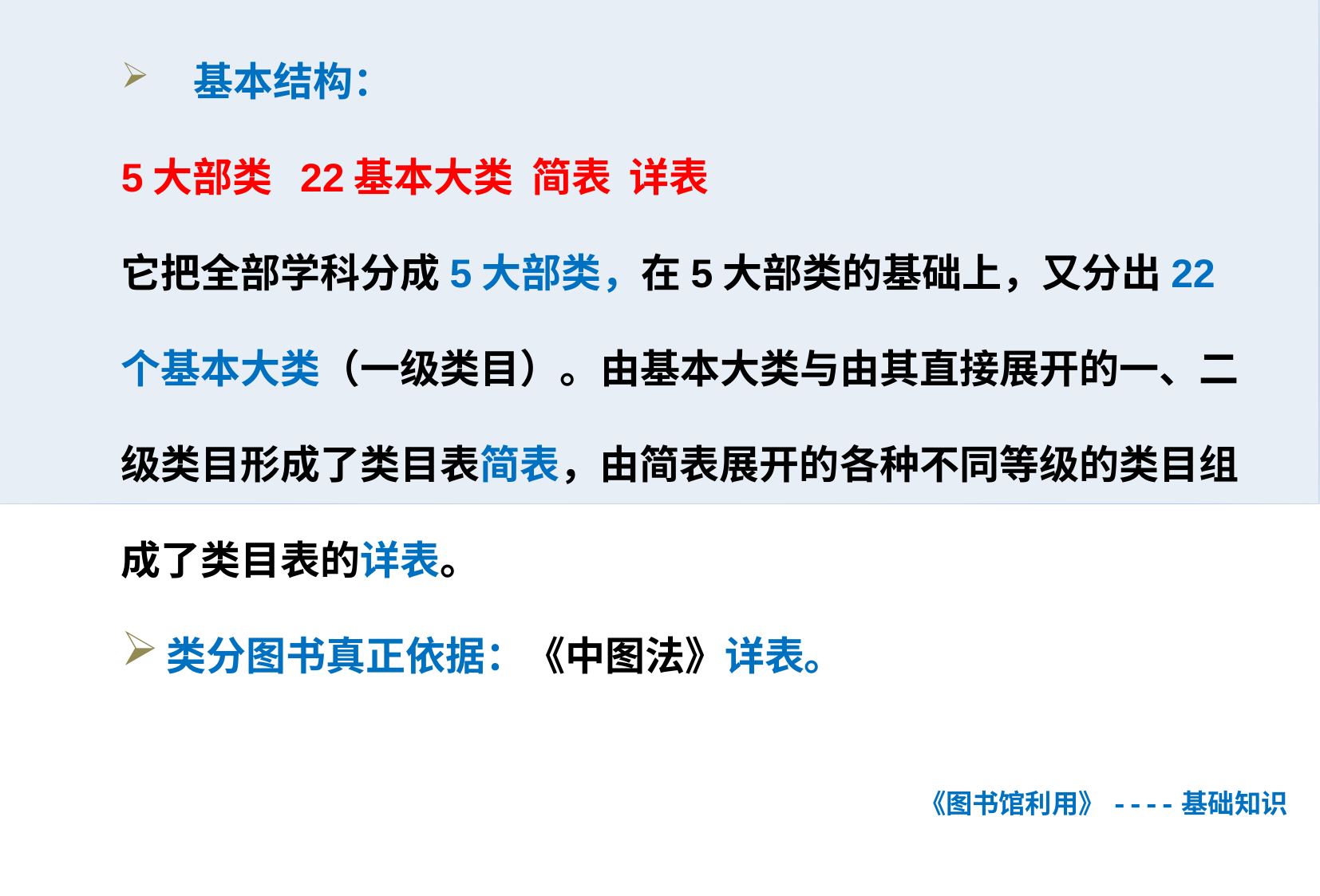

基本结构：
5大部类  22基本大类  简表  详表
它把全部学科分成5大部类，在5大部类的基础上，又分出22个基本大类（一级类目）。由基本大类与由其直接展开的一、二级类目形成了类目表简表，由简表展开的各种不同等级的类目组成了类目表的详表。
类分图书真正依据：《中图法》详表。

《图书馆利用》----基础知识